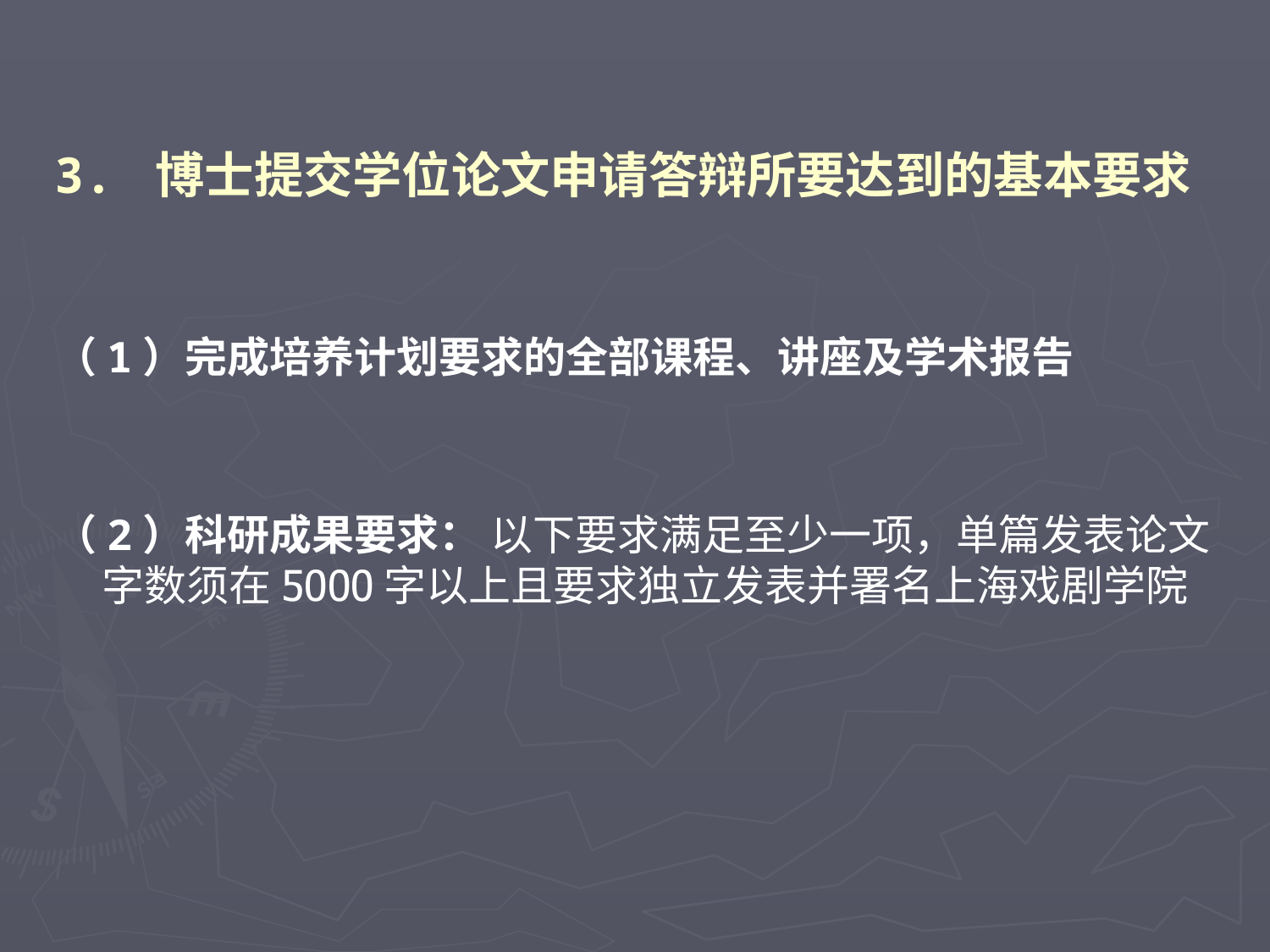

3. 博士提交学位论文申请答辩所要达到的基本要求

（1）完成培养计划要求的全部课程、讲座及学术报告

（2）科研成果要求： 以下要求满足至少一项，单篇发表论文字数须在5000字以上且要求独立发表并署名上海戏剧学院